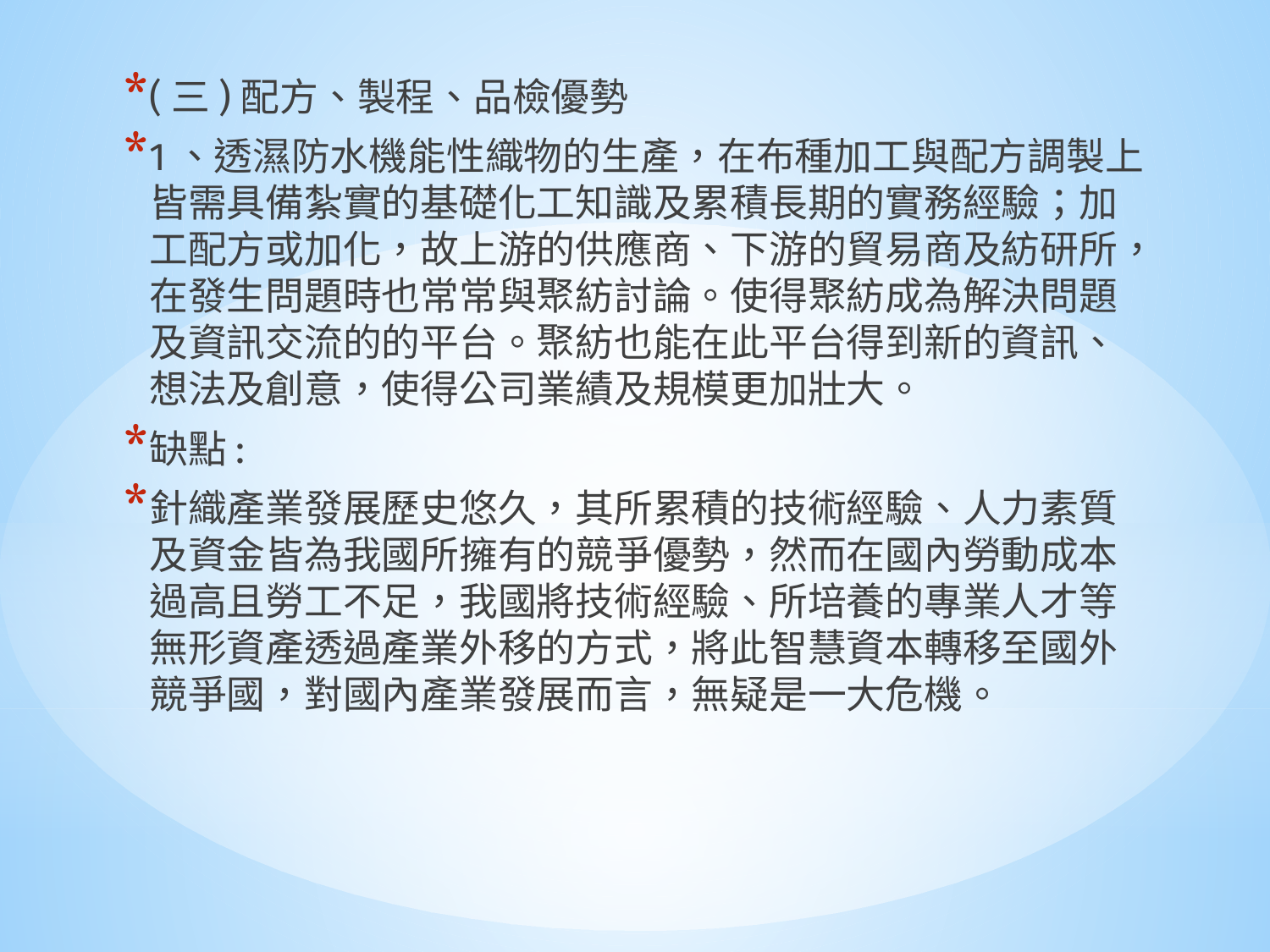

(三)配方、製程、品檢優勢
1、透濕防水機能性織物的生產，在布種加工與配方調製上皆需具備紮實的基礎化工知識及累積長期的實務經驗；加工配方或加化，故上游的供應商、下游的貿易商及紡研所，在發生問題時也常常與聚紡討論。使得聚紡成為解決問題及資訊交流的的平台。聚紡也能在此平台得到新的資訊、想法及創意，使得公司業績及規模更加壯大。
缺點:
針織產業發展歷史悠久，其所累積的技術經驗、人力素質及資金皆為我國所擁有的競爭優勢，然而在國內勞動成本過高且勞工不足，我國將技術經驗、所培養的專業人才等無形資產透過產業外移的方式，將此智慧資本轉移至國外競爭國，對國內產業發展而言，無疑是一大危機。